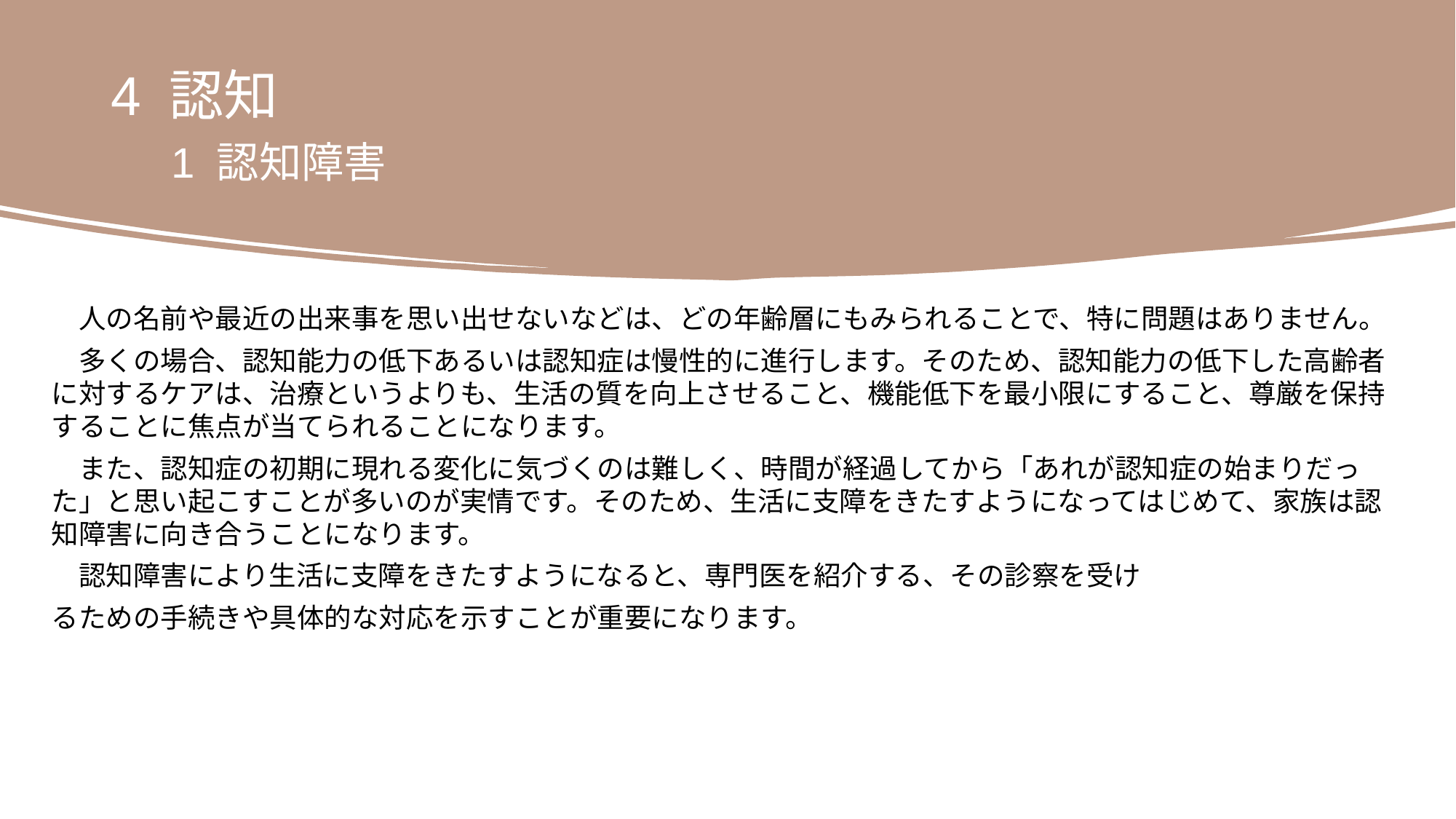

4 認知
　1 認知障害

　人の名前や最近の出来事を思い出せないなどは、どの年齢層にもみられることで、特に問題はありません。
　多くの場合、認知能力の低下あるいは認知症は慢性的に進行します。そのため、認知能力の低下した高齢者に対するケアは、治療というよりも、生活の質を向上させること、機能低下を最小限にすること、尊厳を保持することに焦点が当てられることになります。
　また、認知症の初期に現れる変化に気づくのは難しく、時間が経過してから「あれが認知症の始まりだった」と思い起こすことが多いのが実情です。そのため、生活に支障をきたすようになってはじめて、家族は認知障害に向き合うことになります。
　認知障害により生活に支障をきたすようになると、専門医を紹介する、その診察を受け
るための手続きや具体的な対応を示すことが重要になります。